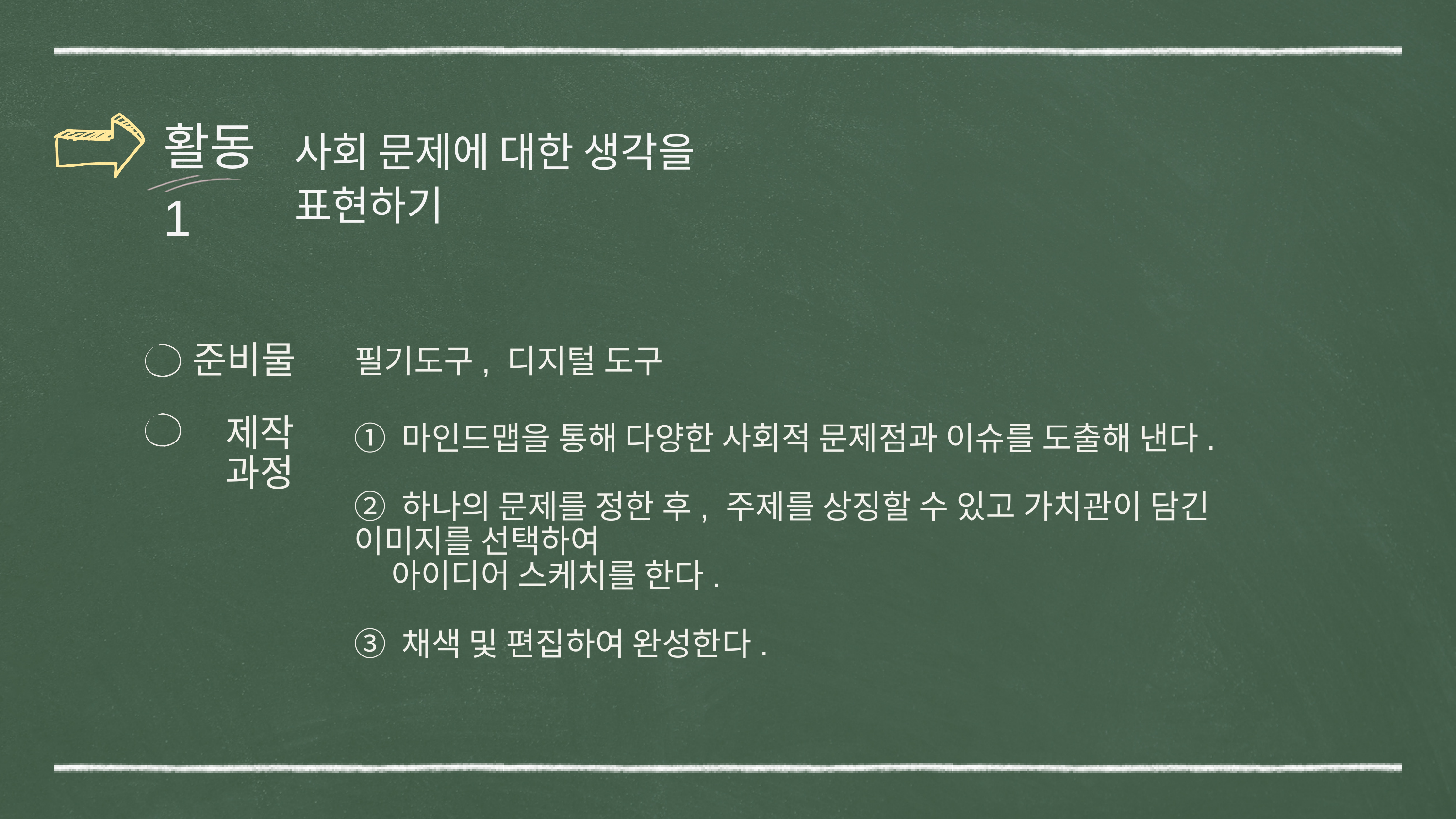

활동1

사회 문제에 대한 생각을 표현하기

준비물

필기도구, 디지털 도구

제작 과정
➀ 마인드맵을 통해 다양한 사회적 문제점과 이슈를 도출해 낸다.

➁ 하나의 문제를 정한 후, 주제를 상징할 수 있고 가치관이 담긴 이미지를 선택하여
    아이디어 스케치를 한다.

➂ 채색 및 편집하여 완성한다.